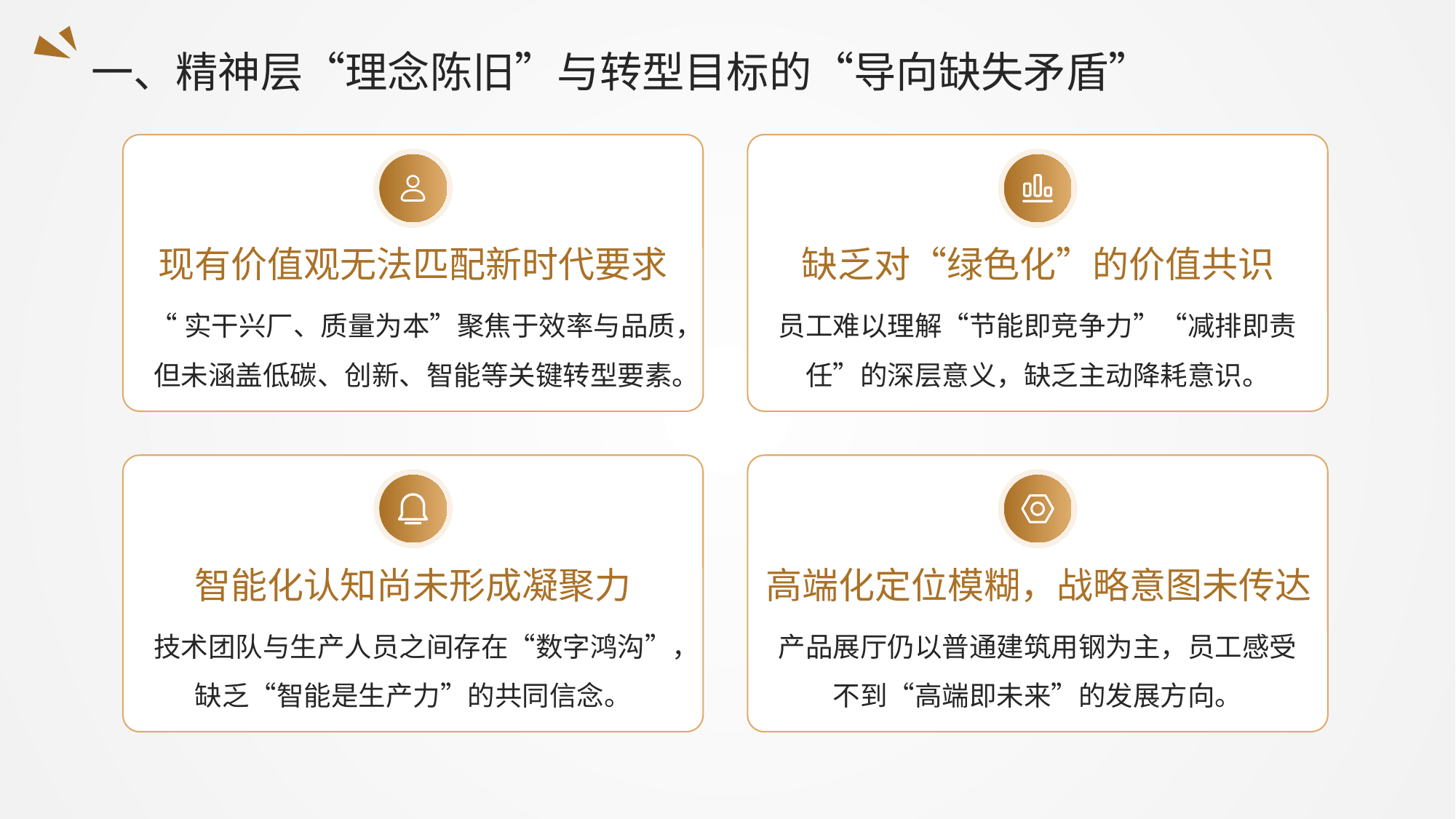

一、精神层“理念陈旧”与转型目标的“导向缺失矛盾”

现有价值观无法匹配新时代要求
缺乏对“绿色化”的价值共识
“实干兴厂、质量为本”聚焦于效率与品质，但未涵盖低碳、创新、智能等关键转型要素。
员工难以理解“节能即竞争力”“减排即责任”的深层意义，缺乏主动降耗意识。

智能化认知尚未形成凝聚力
高端化定位模糊，战略意图未传达
技术团队与生产人员之间存在“数字鸿沟”，缺乏“智能是生产力”的共同信念。
产品展厅仍以普通建筑用钢为主，员工感受不到“高端即未来”的发展方向。